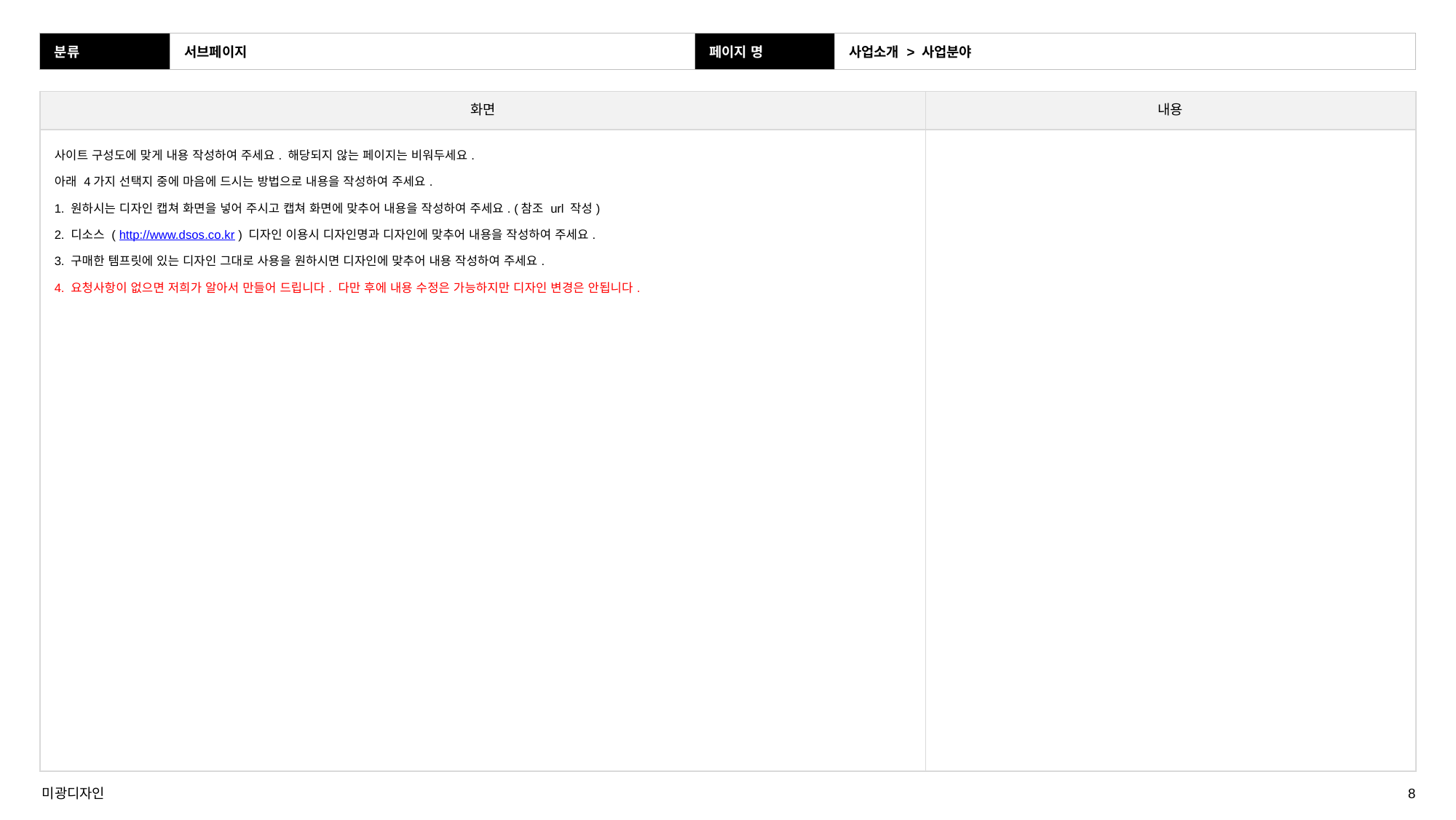

| 분류 | 서브페이지 | 페이지 명 | 사업소개 > 사업분야 |
| --- | --- | --- | --- |
| 화면 | 내용 |
| --- | --- |
| 사이트 구성도에 맞게 내용 작성하여 주세요. 해당되지 않는 페이지는 비워두세요. 아래 4가지 선택지 중에 마음에 드시는 방법으로 내용을 작성하여 주세요. 1. 원하시는 디자인 캡쳐 화면을 넣어 주시고 캡쳐 화면에 맞추어 내용을 작성하여 주세요. (참조 url 작성) 2. 디소스 ( http://www.dsos.co.kr ) 디자인 이용시 디자인명과 디자인에 맞추어 내용을 작성하여 주세요. 3. 구매한 템프릿에 있는 디자인 그대로 사용을 원하시면 디자인에 맞추어 내용 작성하여 주세요. 4. 요청사항이 없으면 저희가 알아서 만들어 드립니다. 다만 후에 내용 수정은 가능하지만 디자인 변경은 안됩니다. |  |
미광디자인
8